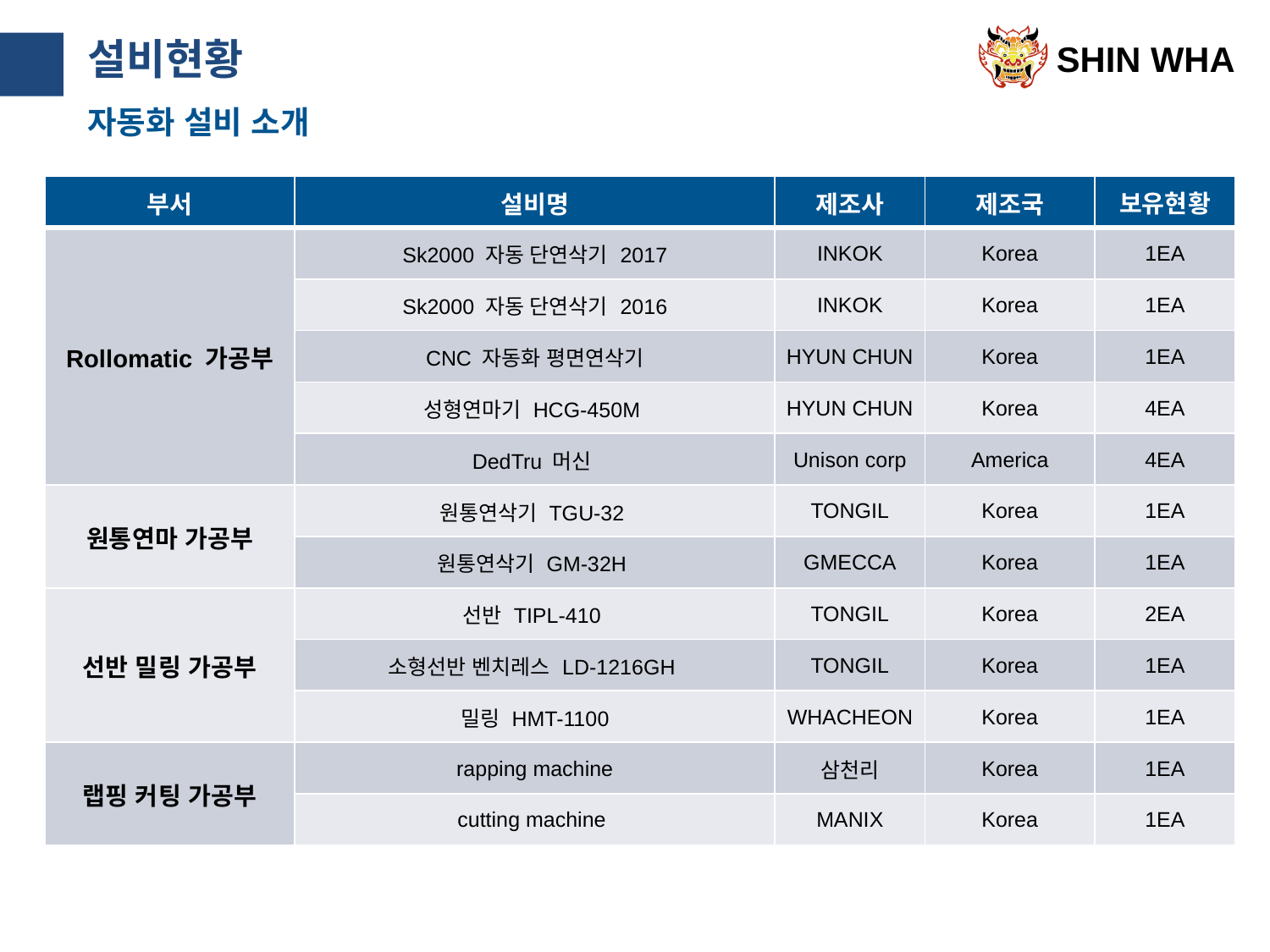

# 설비현황
자동화 설비 소개
| 부서 | 설비명 | 제조사 | 제조국 | 보유현황 |
| --- | --- | --- | --- | --- |
| Rollomatic 가공부 | Sk2000 자동 단연삭기 2017 | INKOK | Korea | 1EA |
|  | Sk2000 자동 단연삭기 2016 | INKOK | Korea | 1EA |
|  | CNC 자동화 평면연삭기 | HYUN CHUN | Korea | 1EA |
|  | 성형연마기 HCG-450M | HYUN CHUN | Korea | 4EA |
|  | DedTru 머신 | Unison corp | America | 4EA |
| 원통연마 가공부 | 원통연삭기 TGU-32 | TONGIL | Korea | 1EA |
|  | 원통연삭기 GM-32H | GMECCA | Korea | 1EA |
| 선반 밀링 가공부 | 선반 TIPL-410 | TONGIL | Korea | 2EA |
|  | 소형선반 벤치레스 LD-1216GH | TONGIL | Korea | 1EA |
|  | 밀링 HMT-1100 | WHACHEON | Korea | 1EA |
| 랩핑 커팅 가공부 | rapping machine | 삼천리 | Korea | 1EA |
|  | cutting machine | MANIX | Korea | 1EA |